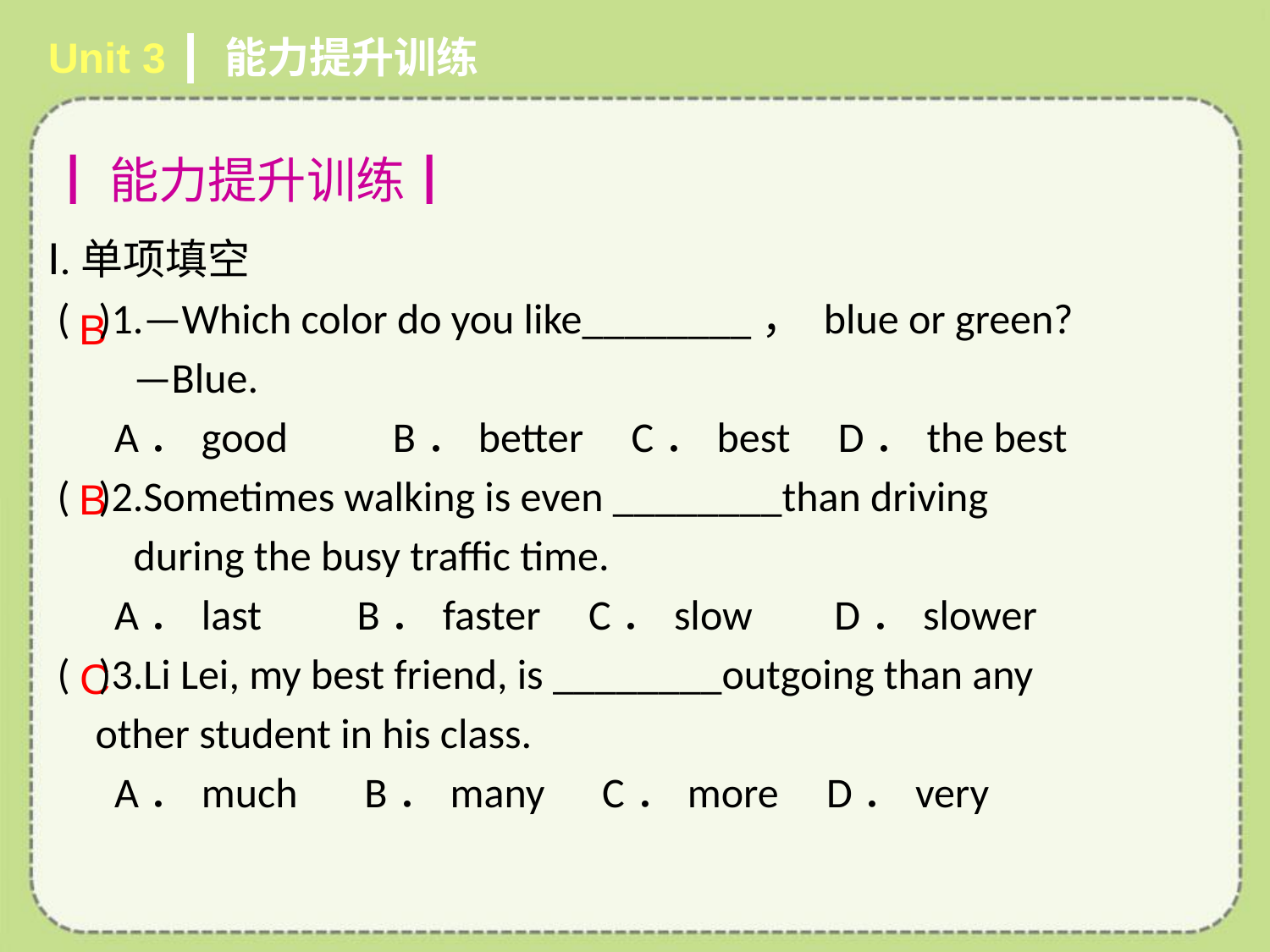

Unit 3 ┃ 能力提升训练
┃能力提升训练┃
# Ⅰ.单项填空
 (   )1.—Which color do you like________， blue or green?
         —Blue.
       A．good　　B．better     C．best     D．the best
 (   )2.Sometimes walking is even ________than driving
         during the busy traffic time.
       A．last          B．faster     C．slow　  D．slower
 (   )3.Li Lei, my best friend, is ________outgoing than any
     other student in his class.
       A．much       B．many      C．more     D．very
B

B
C